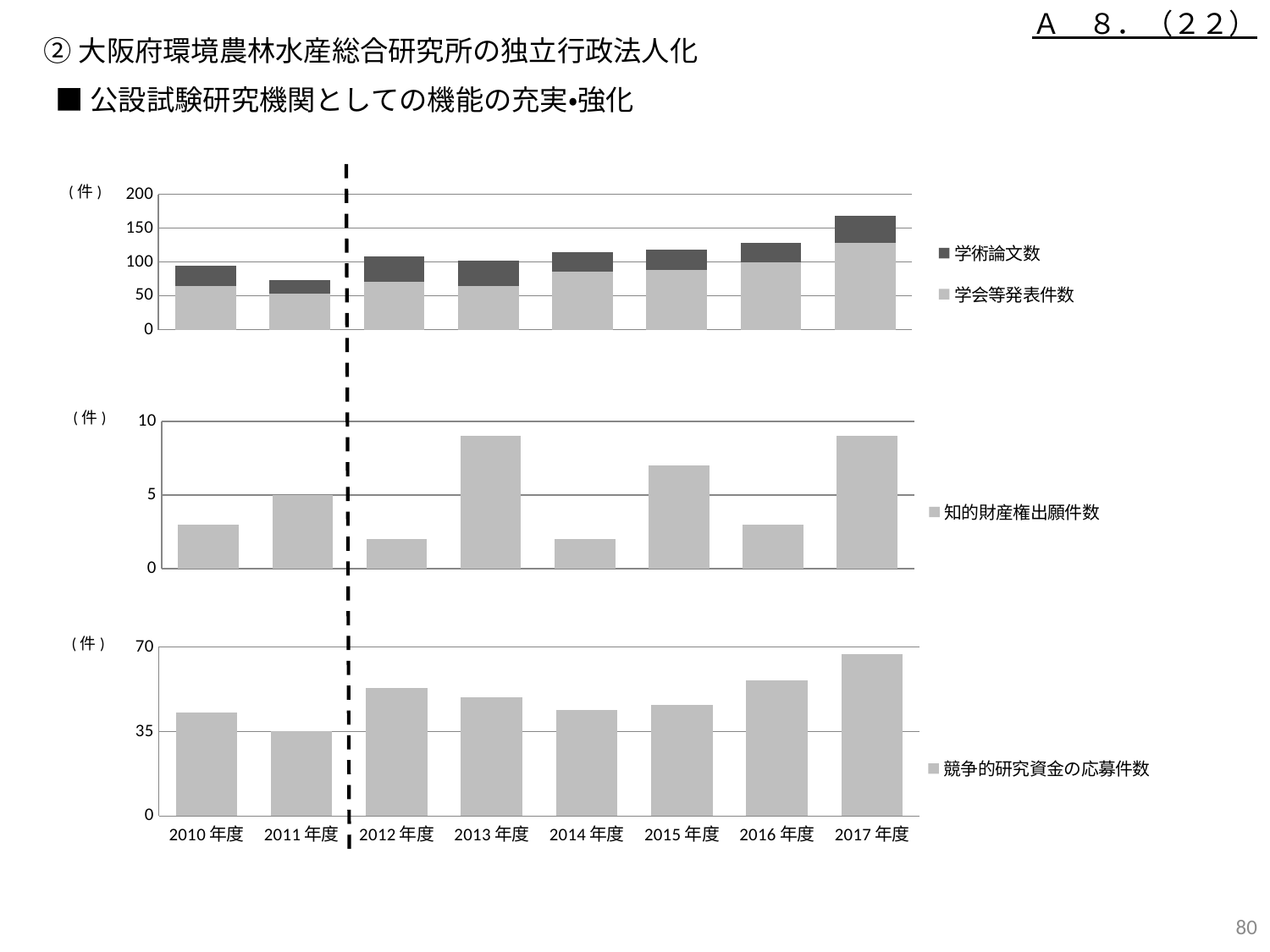

Ａ　８．（２２）
②大阪府環境農林水産総合研究所の独立行政法人化
■公設試験研究機関としての機能の充実・強化

### Chart

| Category | 学会等発表件数 | 学術論文数 |
|---|---|---|
(件)

### Chart

| Category | 知的財産権出願件数 |
|---|---|
(件)

(件)

### Chart

| Category | 競争的研究資金の応募件数 |
|---|---|
| 2010年度 | 43.0 |
| 2011年度 | 35.0 |
| 2012年度 | 53.0 |
| 2013年度 | 49.0 |
| 2014年度 | 44.0 |
| 2015年度 | 46.0 |
| 2016年度 | 56.0 |
| 2017年度 | 67.0 |
80